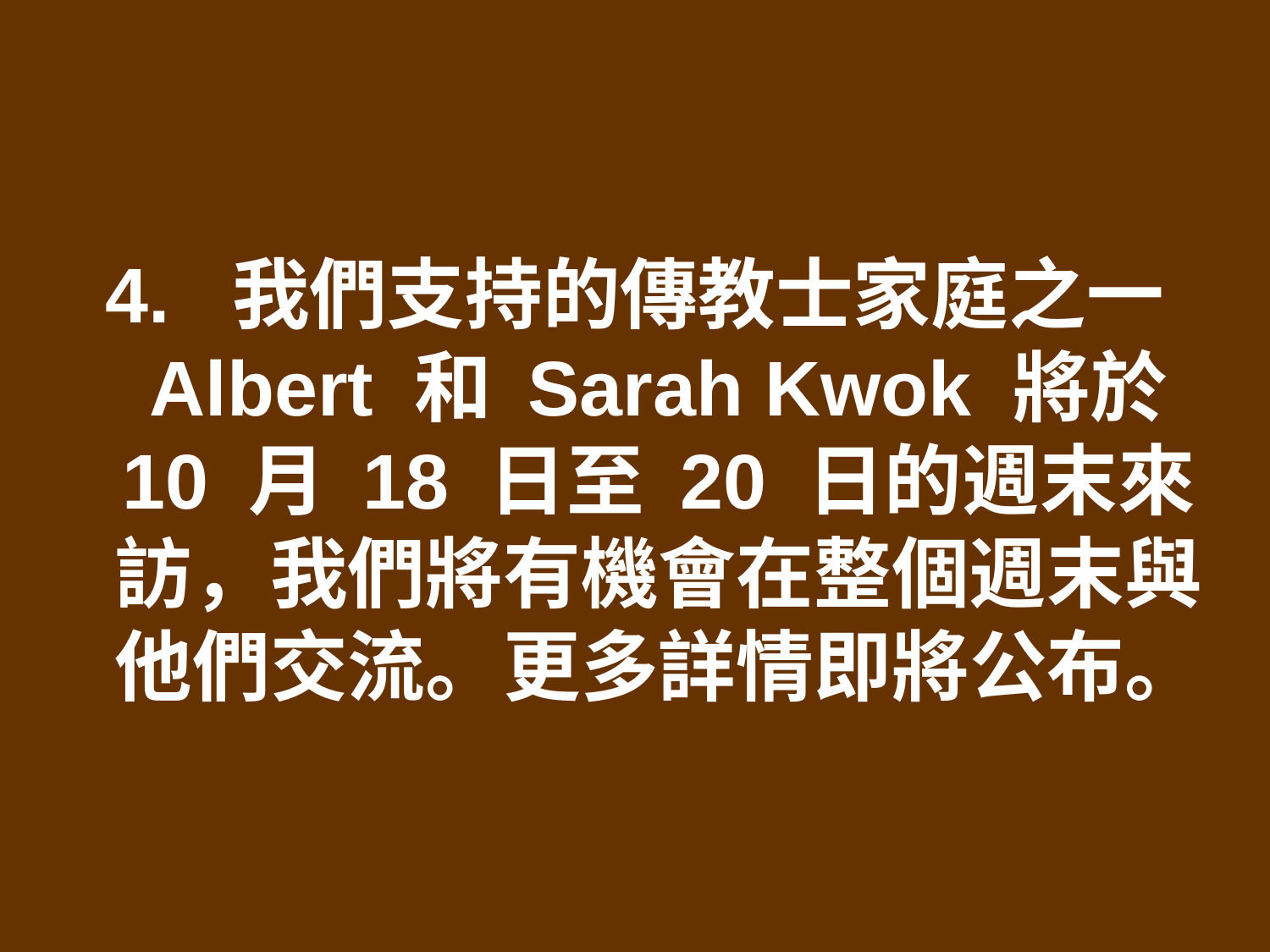

4.  我們支持的傳教士家庭之一 Albert 和 Sarah Kwok 將於 10 月 18 日至 20 日的週末來訪，我們將有機會在整個週末與他們交流。更多詳情即將公布。